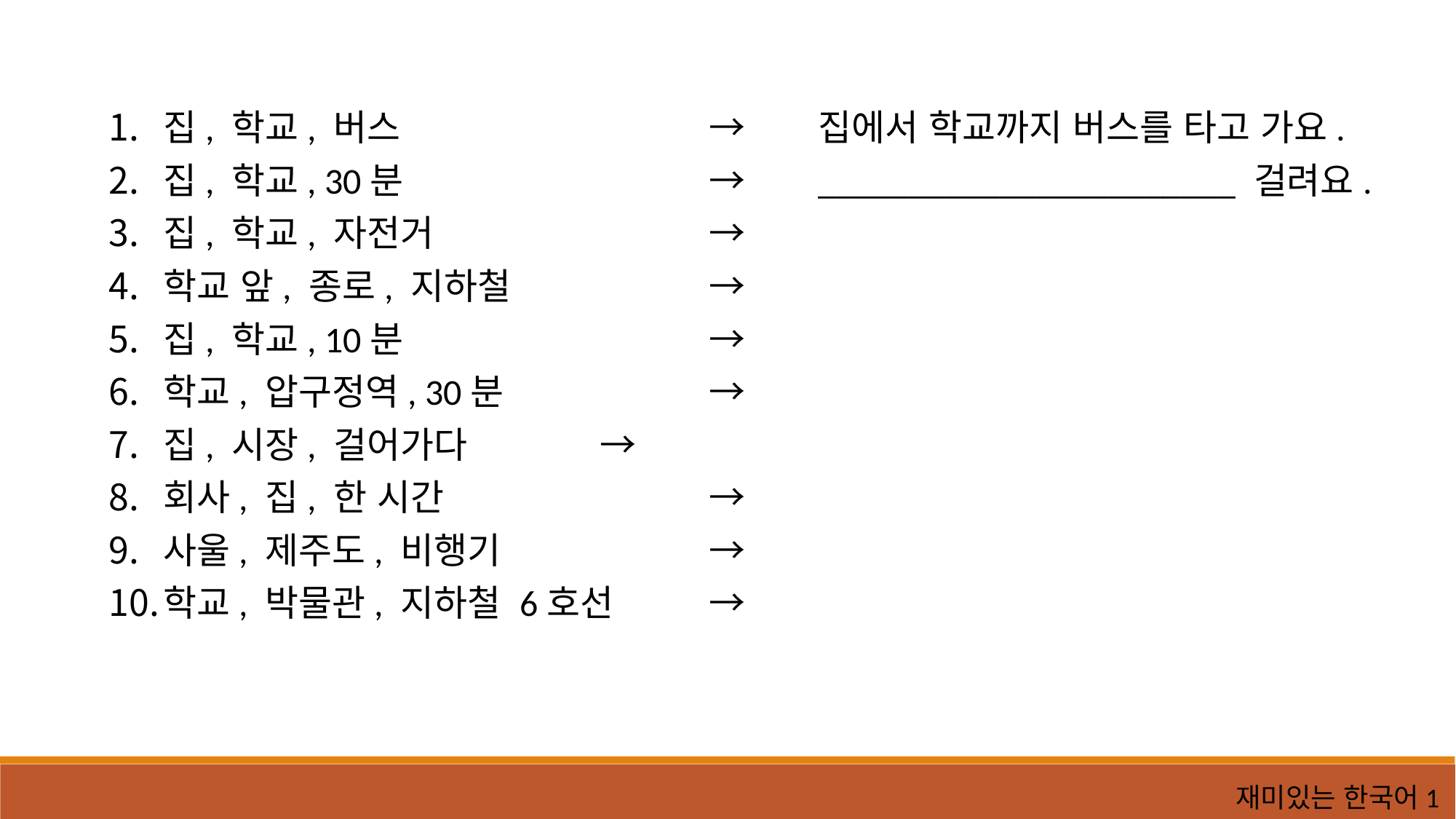

집, 학교, 버스			→	집에서 학교까지 버스를 타고 가요.
집, 학교, 30분			→	_______________________ 걸려요.
집, 학교, 자전거			→
학교 앞, 종로, 지하철		→
집, 학교, 10분			→
학교, 압구정역, 30분		→
집, 시장, 걸어가다		→
회사, 집, 한 시간			→
사울, 제주도, 비행기		→
학교, 박물관, 지하철 6호선	→
재미있는 한국어1